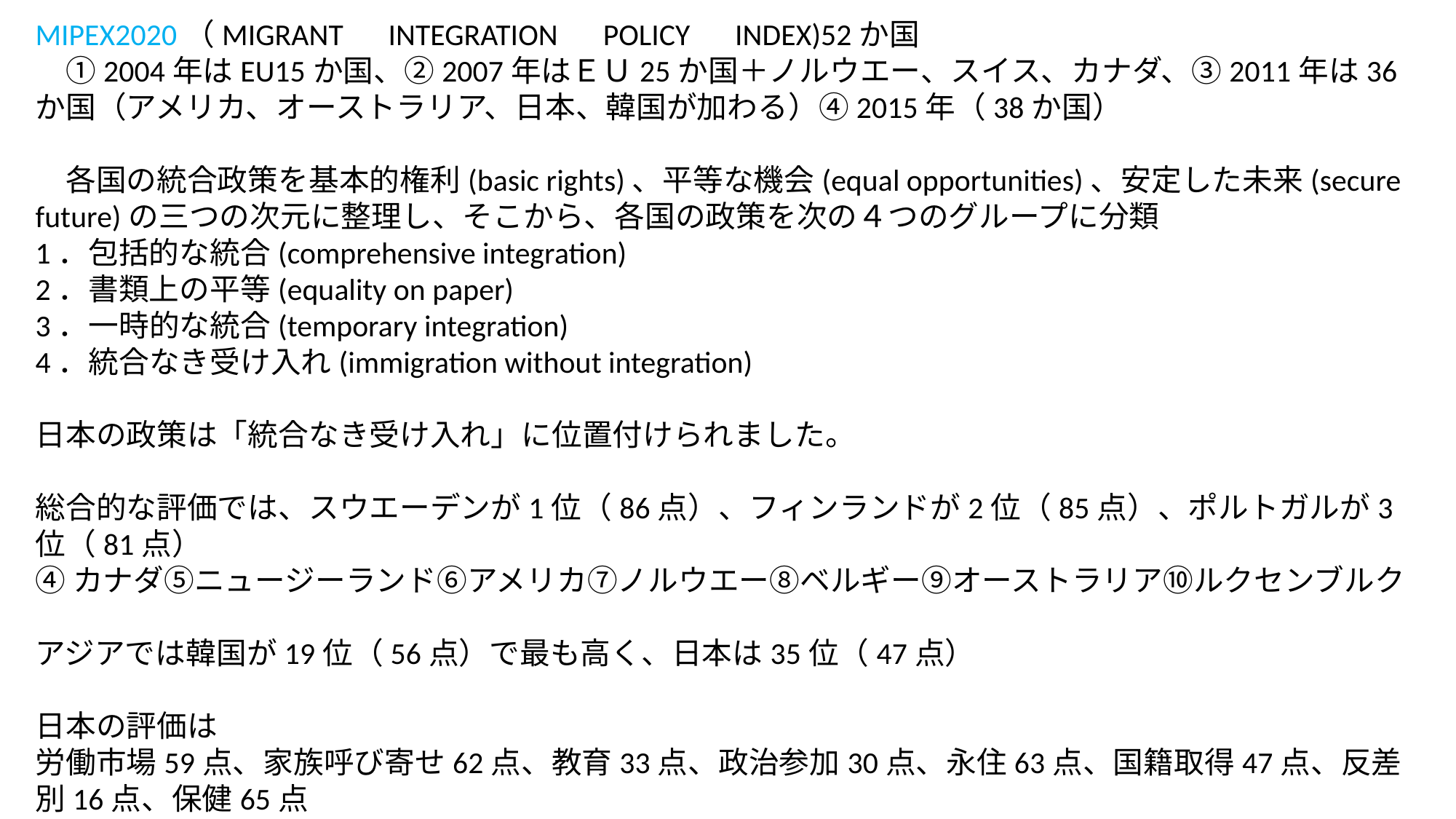

MIPEX2020（MIGRANT　INTEGRATION　POLICY　INDEX)52か国
　①2004年はEU15か国、②2007年はＥＵ25か国＋ノルウエー、スイス、カナダ、③2011年は36か国（アメリカ、オーストラリア、日本、韓国が加わる）④2015年（38か国）
　各国の統合政策を基本的権利(basic rights)、平等な機会(equal opportunities)、安定した未来(secure future)の三つの次元に整理し、そこから、各国の政策を次の４つのグループに分類
1．包括的な統合(comprehensive integration)
2．書類上の平等(equality on paper)
3．一時的な統合(temporary integration)
4．統合なき受け入れ(immigration without integration)

日本の政策は「統合なき受け入れ」に位置付けられました。

総合的な評価では、スウエーデンが1位（86点）、フィンランドが2位（85点）、ポルトガルが3位（81点）
④カナダ⑤ニュージーランド⑥アメリカ⑦ノルウエー⑧ベルギー⑨オーストラリア⑩ルクセンブルク

アジアでは韓国が19位（56点）で最も高く、日本は35位（47点）

日本の評価は
労働市場59点、家族呼び寄せ62点、教育33点、政治参加30点、永住63点、国籍取得47点、反差別16点、保健65点
保健や永住、家族呼び寄せが比較的高く、反差別、政治参加、教育が低い評価となっている

https;//www.mipex.eu/